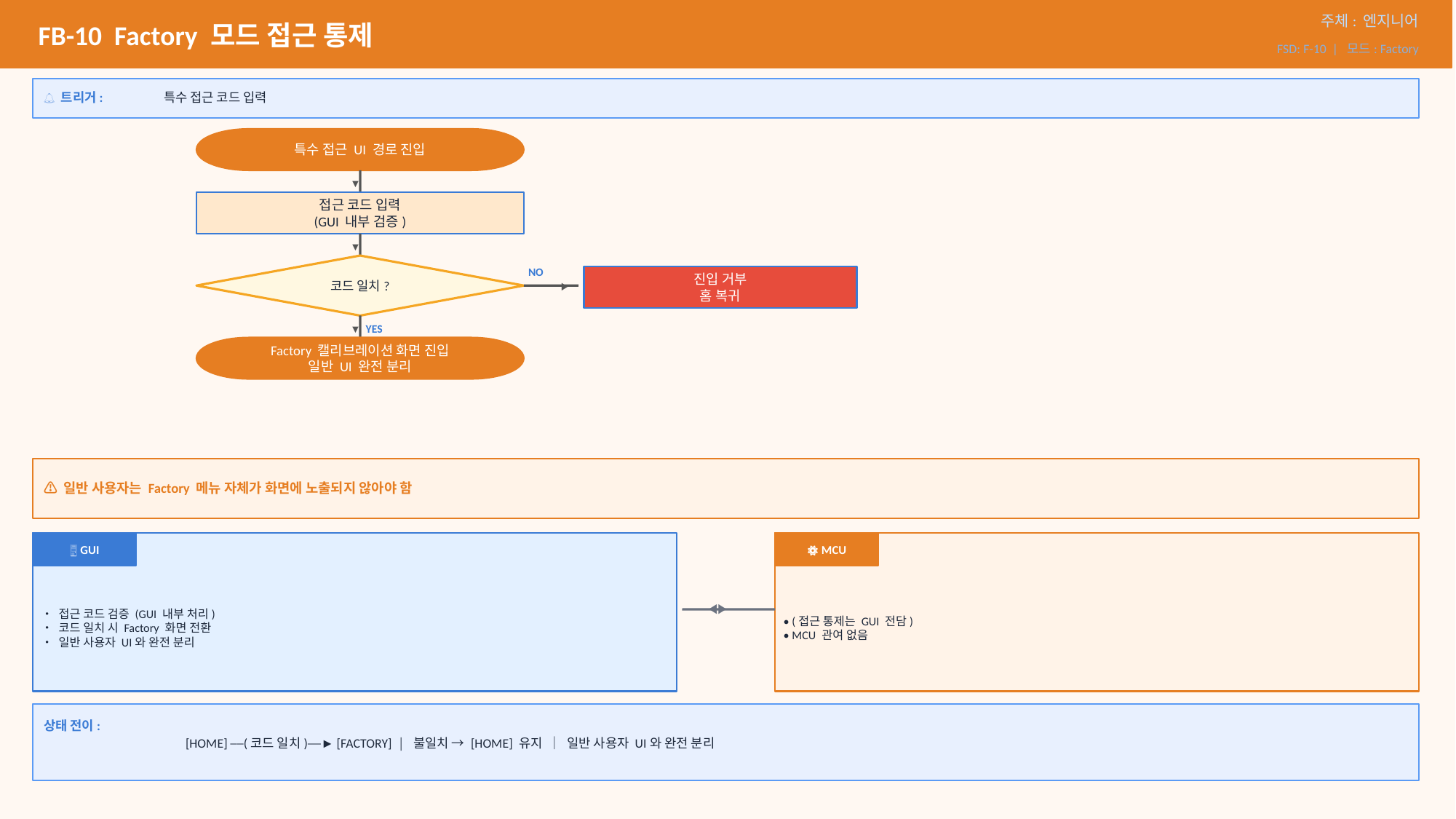

FB-10  Factory 모드 접근 통제
주체: 엔지니어
FSD: F-10  |  모드: Factory

🔔 트리거:
특수 접근 코드 입력

특수 접근 UI 경로 진입

▼

접근 코드 입력
(GUI 내부 검증)

▼

코드 일치?
NO

진입 거부
홈 복귀
▶

YES
▼

Factory 캘리브레이션 화면 진입
일반 UI 완전 분리

⚠ 일반 사용자는 Factory 메뉴 자체가 화면에 노출되지 않아야 함

🖥 GUI

⚙ MCU
• 접근 코드 검증 (GUI 내부 처리)
• 코드 일치 시 Factory 화면 전환
• 일반 사용자 UI와 완전 분리
• (접근 통제는 GUI 전담)
• MCU 관여 없음
◀▶

상태 전이:
[HOME] ──(코드 일치)──► [FACTORY]  │  불일치 → [HOME] 유지  │  일반 사용자 UI와 완전 분리